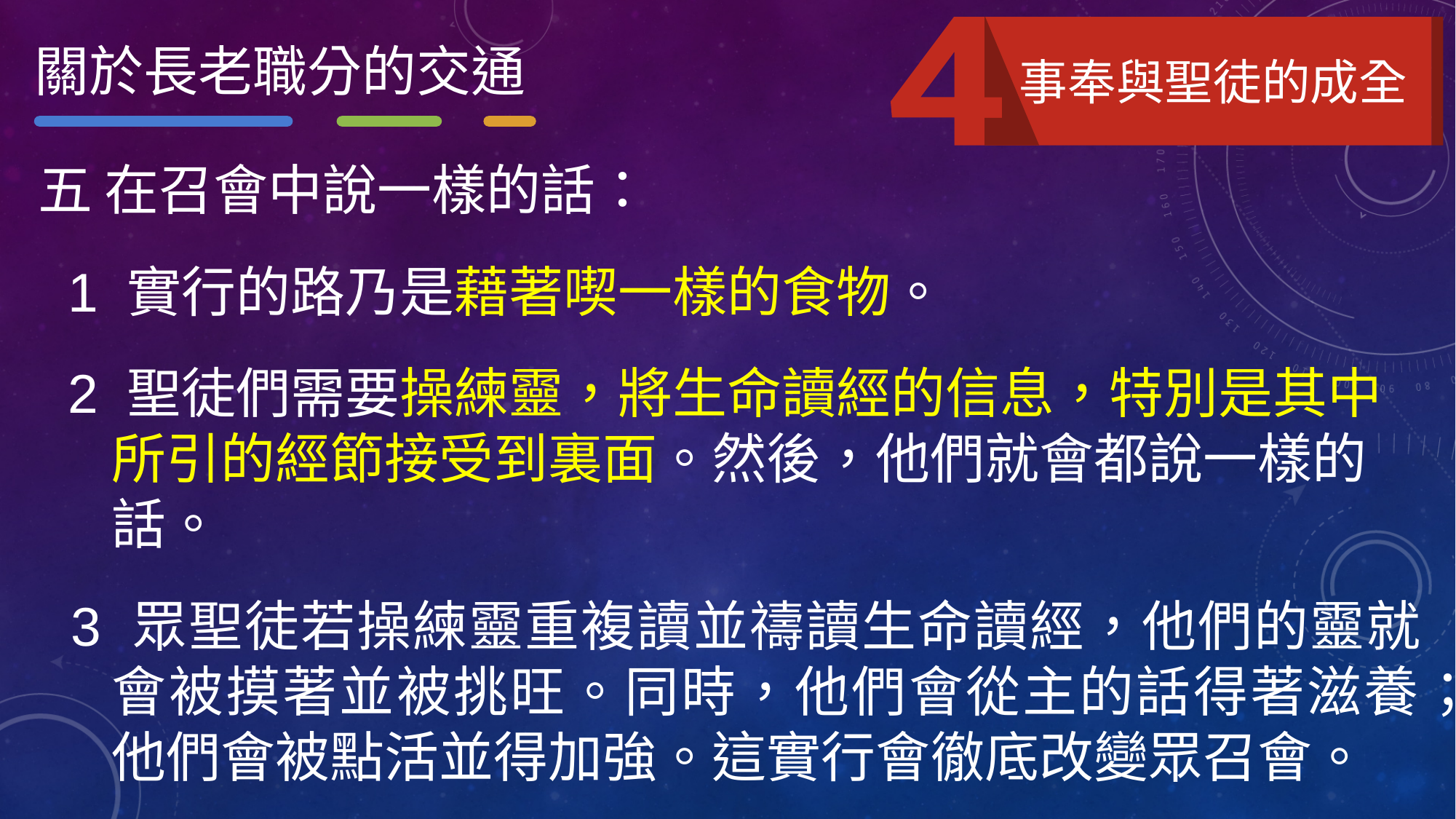

關於長老職分的交通
事奉與聖徒的成全

五 在召會中說一樣的話：
  1 實行的路乃是藉著喫一樣的食物。
  2 聖徒們需要操練靈，將生命讀經的信息，特別是其中所引的經節接受到裏面。然後，他們就會都說一樣的話。
  3 眾聖徒若操練靈重複讀並禱讀生命讀經，他們的靈就會被摸著並被挑旺。同時，他們會從主的話得著滋養；他們會被點活並得加強。這實行會徹底改變眾召會。